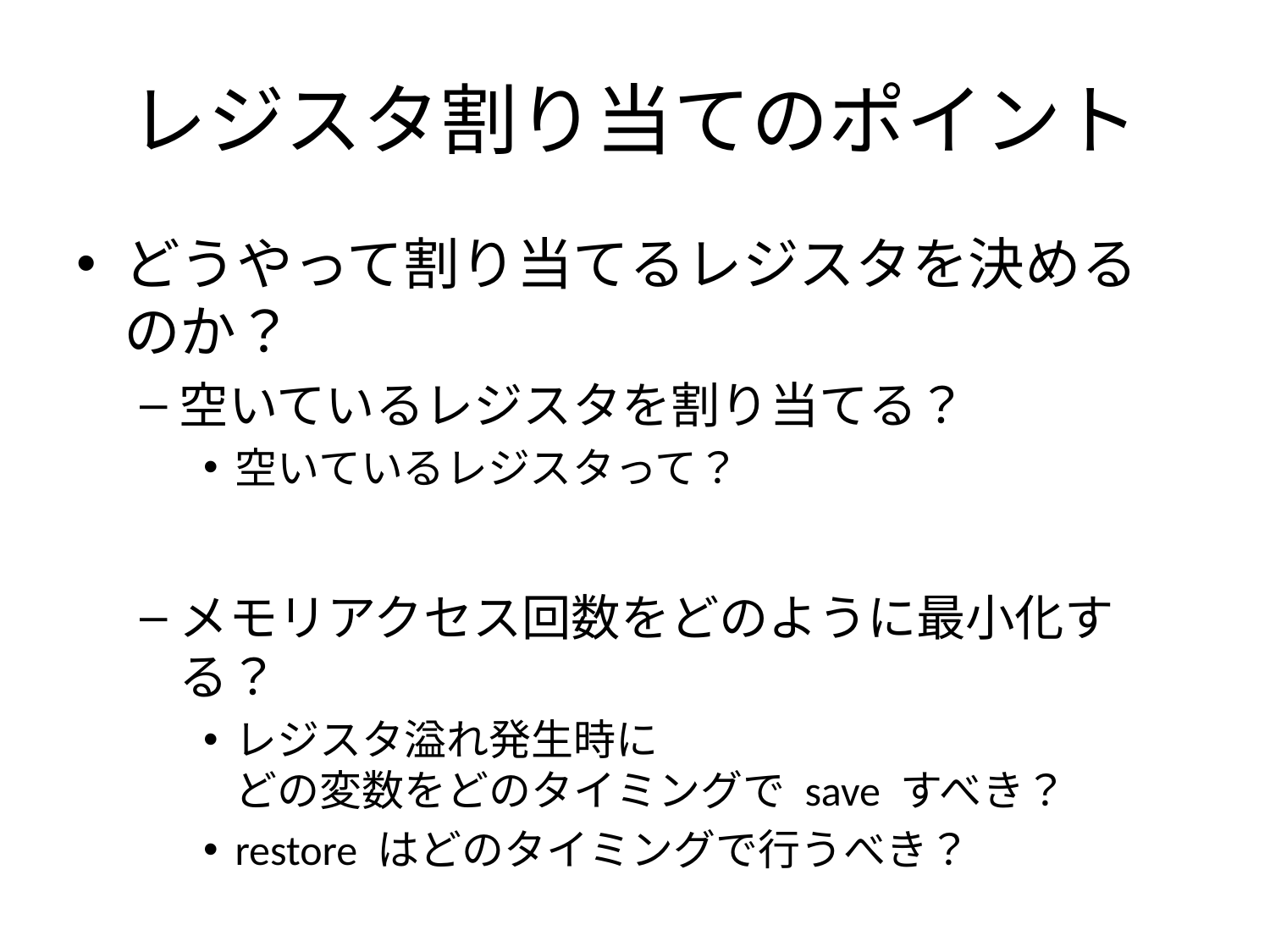

# レジスタ割り当てのポイント
どうやって割り当てるレジスタを決めるのか？
空いているレジスタを割り当てる？
空いているレジスタって？

メモリアクセス回数をどのように最小化する？
レジスタ溢れ発生時に
どの変数をどのタイミングで save すべき？
restore はどのタイミングで行うべき？